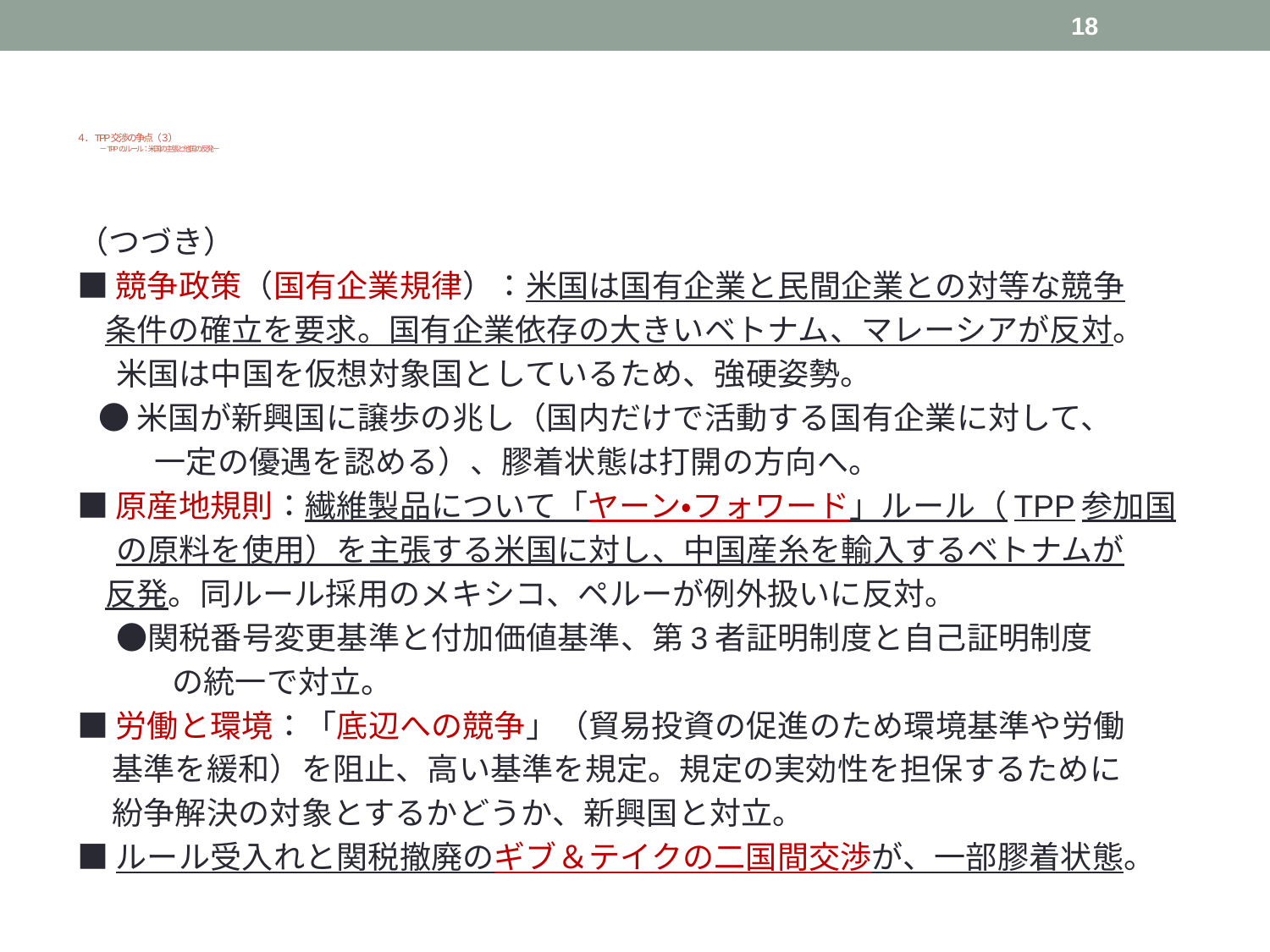

18
# ４．TPP交渉の争点（３） 　　　－TPPのルール：米国の主張と他国の反発－
（つづき）
■競争政策（国有企業規律）：米国は国有企業と民間企業との対等な競争
   条件の確立を要求。国有企業依存の大きいベトナム、マレーシアが反対。
　 米国は中国を仮想対象国としているため、強硬姿勢。
   ●米国が新興国に譲歩の兆し（国内だけで活動する国有企業に対して、
　　  一定の優遇を認める）、膠着状態は打開の方向へ。
■原産地規則：繊維製品について「ヤーン・フォワード」ルール（TPP参加国
　 の原料を使用）を主張する米国に対し、中国産糸を輸入するベトナムが
   反発。同ルール採用のメキシコ、ペルーが例外扱いに反対。
　 ●関税番号変更基準と付加価値基準、第3者証明制度と自己証明制度
　　　の統一で対立。
■労働と環境：「底辺への競争」（貿易投資の促進のため環境基準や労働
    基準を緩和）を阻止、高い基準を規定。規定の実効性を担保するために
    紛争解決の対象とするかどうか、新興国と対立。
■ルール受入れと関税撤廃のギブ＆テイクの二国間交渉が、一部膠着状態。